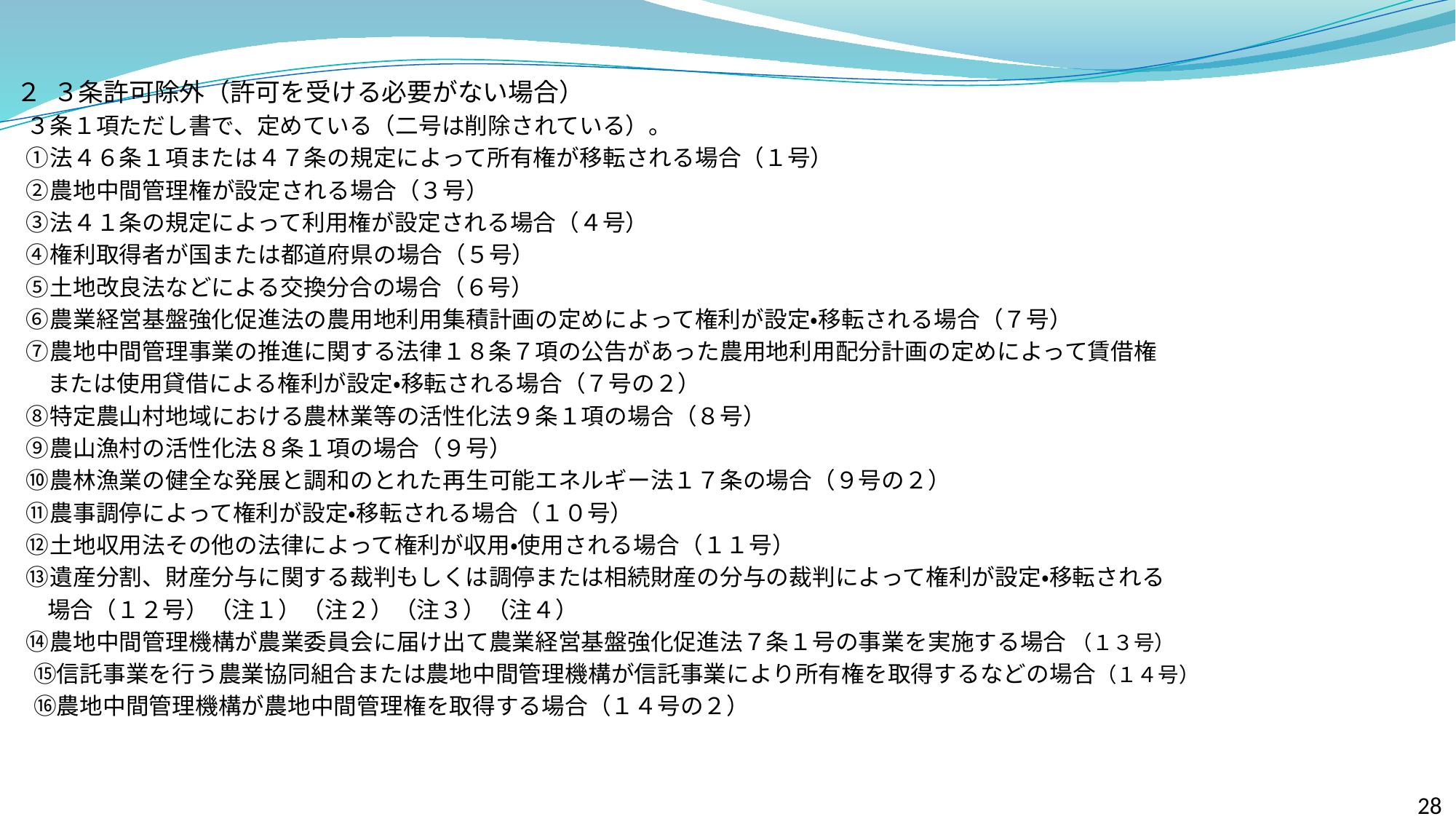

２  ３条許可除外（許可を受ける必要がない場合）
    ３条１項ただし書で、定めている（二号は削除されている）。
    ①法４６条１項または４７条の規定によって所有権が移転される場合（１号）
    ②農地中間管理権が設定される場合（３号）
    ③法４１条の規定によって利用権が設定される場合（４号）
    ④権利取得者が国または都道府県の場合（５号）
    ⑤土地改良法などによる交換分合の場合（６号）
    ⑥農業経営基盤強化促進法の農用地利用集積計画の定めによって権利が設定・移転される場合（７号）
    ⑦農地中間管理事業の推進に関する法律１８条７項の公告があった農用地利用配分計画の定めによって賃借権
        または使用貸借による権利が設定・移転される場合（７号の２）
    ⑧特定農山村地域における農林業等の活性化法９条１項の場合（８号）
    ⑨農山漁村の活性化法８条１項の場合（９号）
    ⑩農林漁業の健全な発展と調和のとれた再生可能エネルギー法１７条の場合（９号の２）
    ⑪農事調停によって権利が設定・移転される場合（１０号）
    ⑫土地収用法その他の法律によって権利が収用・使用される場合（１１号）
    ⑬遺産分割、財産分与に関する裁判もしくは調停または相続財産の分与の裁判によって権利が設定・移転される
        場合（１２号）（注１）（注２）（注３）（注４）
    ⑭農地中間管理機構が農業委員会に届け出て農業経営基盤強化促進法７条１号の事業を実施する場合 （１３号）
　 ⑮信託事業を行う農業協同組合または農地中間管理機構が信託事業により所有権を取得するなどの場合（１４号）
　 ⑯農地中間管理機構が農地中間管理権を取得する場合（１４号の２）

28